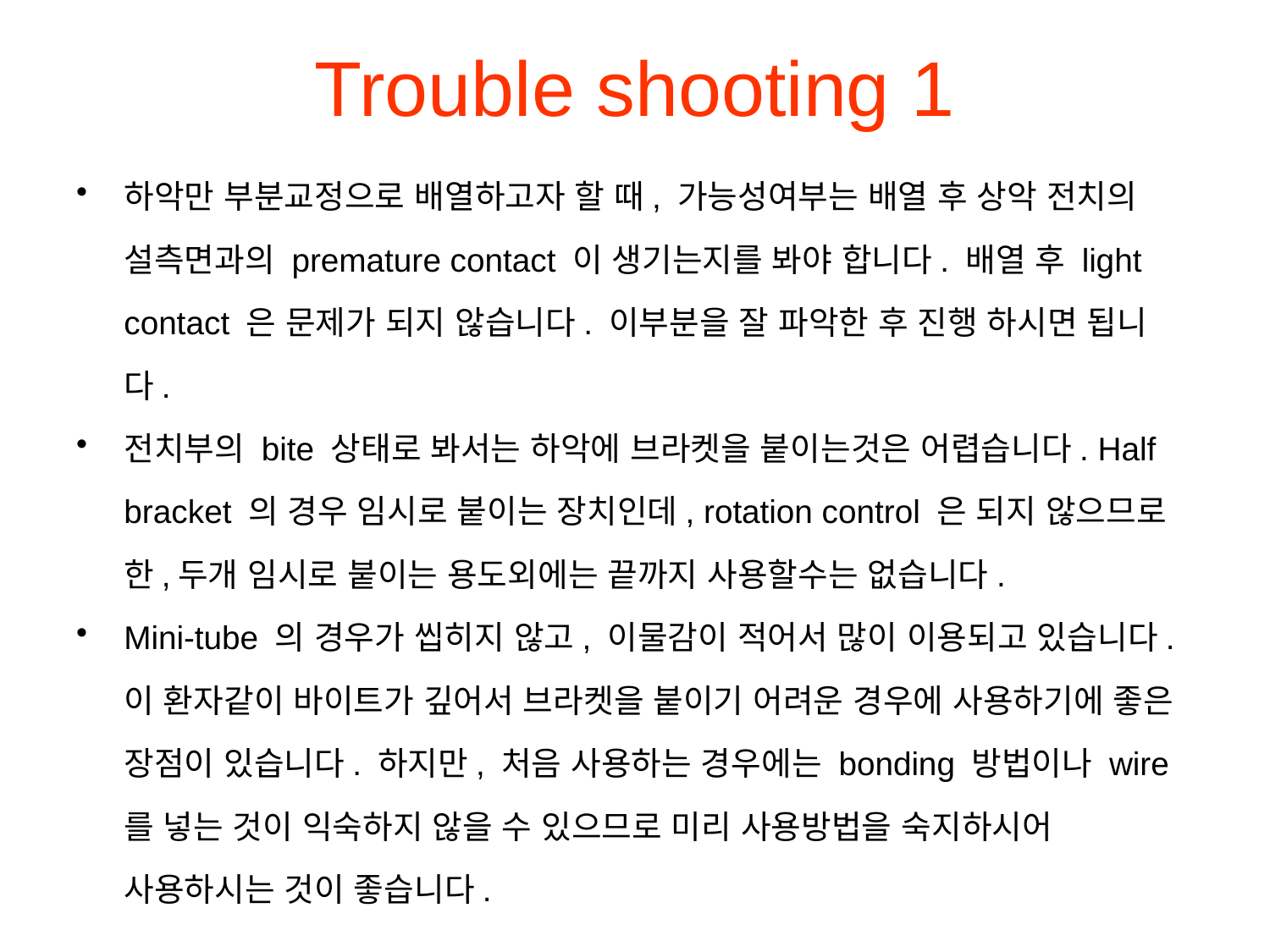

# Trouble shooting 1
하악만 부분교정으로 배열하고자 할 때, 가능성여부는 배열 후 상악 전치의 설측면과의 premature contact 이 생기는지를 봐야 합니다. 배열 후 light contact 은 문제가 되지 않습니다. 이부분을 잘 파악한 후 진행 하시면 됩니다.
전치부의 bite 상태로 봐서는 하악에 브라켓을 붙이는것은 어렵습니다. Half bracket 의 경우 임시로 붙이는 장치인데, rotation control 은 되지 않으므로 한,두개 임시로 붙이는 용도외에는 끝까지 사용할수는 없습니다.
Mini-tube 의 경우가 씹히지 않고, 이물감이 적어서 많이 이용되고 있습니다. 이 환자같이 바이트가 깊어서 브라켓을 붙이기 어려운 경우에 사용하기에 좋은 장점이 있습니다. 하지만, 처음 사용하는 경우에는 bonding 방법이나 wire를 넣는 것이 익숙하지 않을 수 있으므로 미리 사용방법을 숙지하시어 사용하시는 것이 좋습니다.